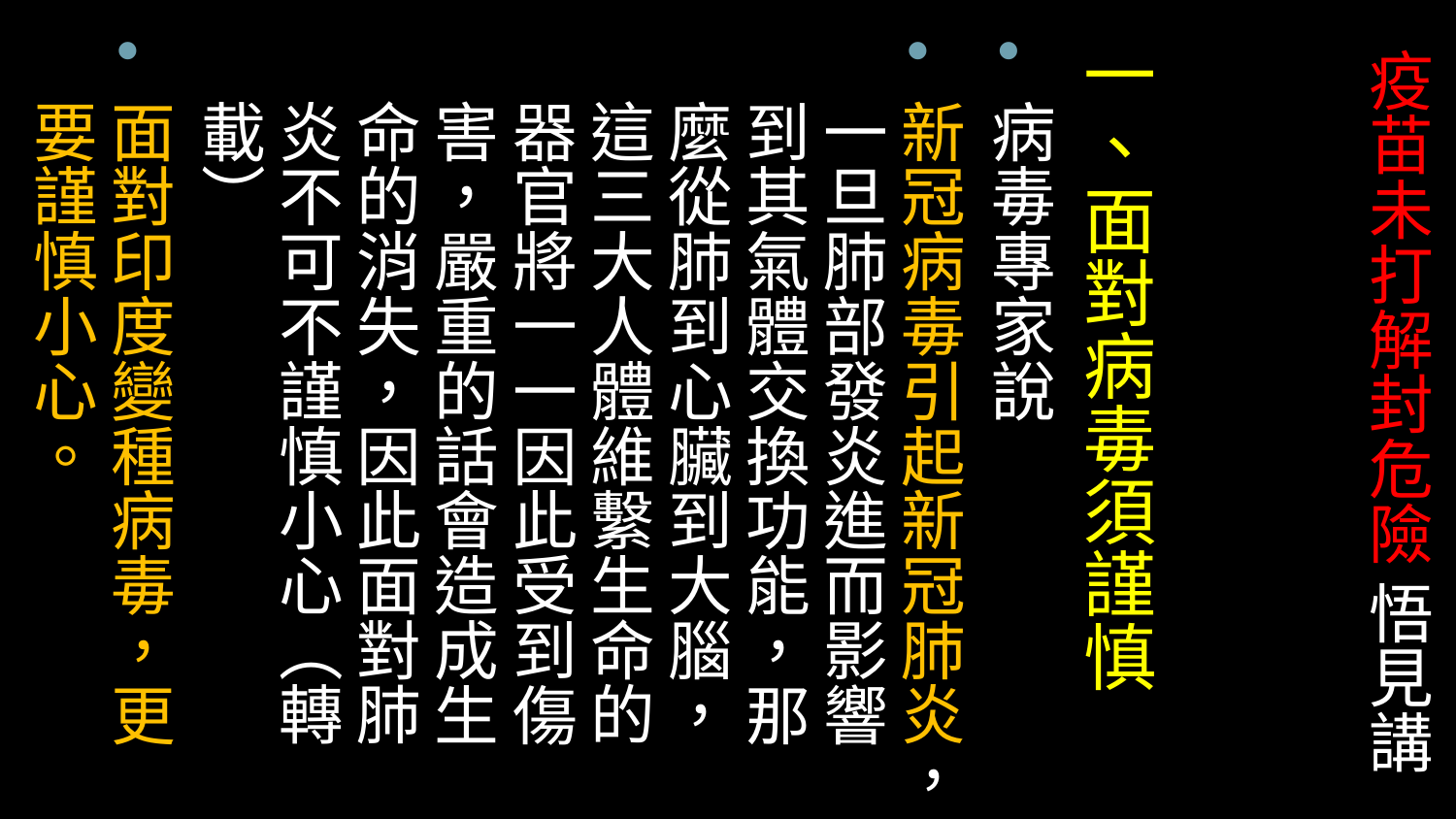

一、面對病毒須謹慎
病毒專家說
新冠病毒引起新冠肺炎，一旦肺部發炎進而影響到其氣體交換功能，那麼從肺到心臟到大腦，這三大人體維繫生命的器官將一一因此受到傷害，嚴重的話會造成生命的消失，因此面對肺炎不可不謹慎小心（轉載）
面對印度變種病毒，更要謹慎小心。
# 疫苗未打解封危險 悟見講